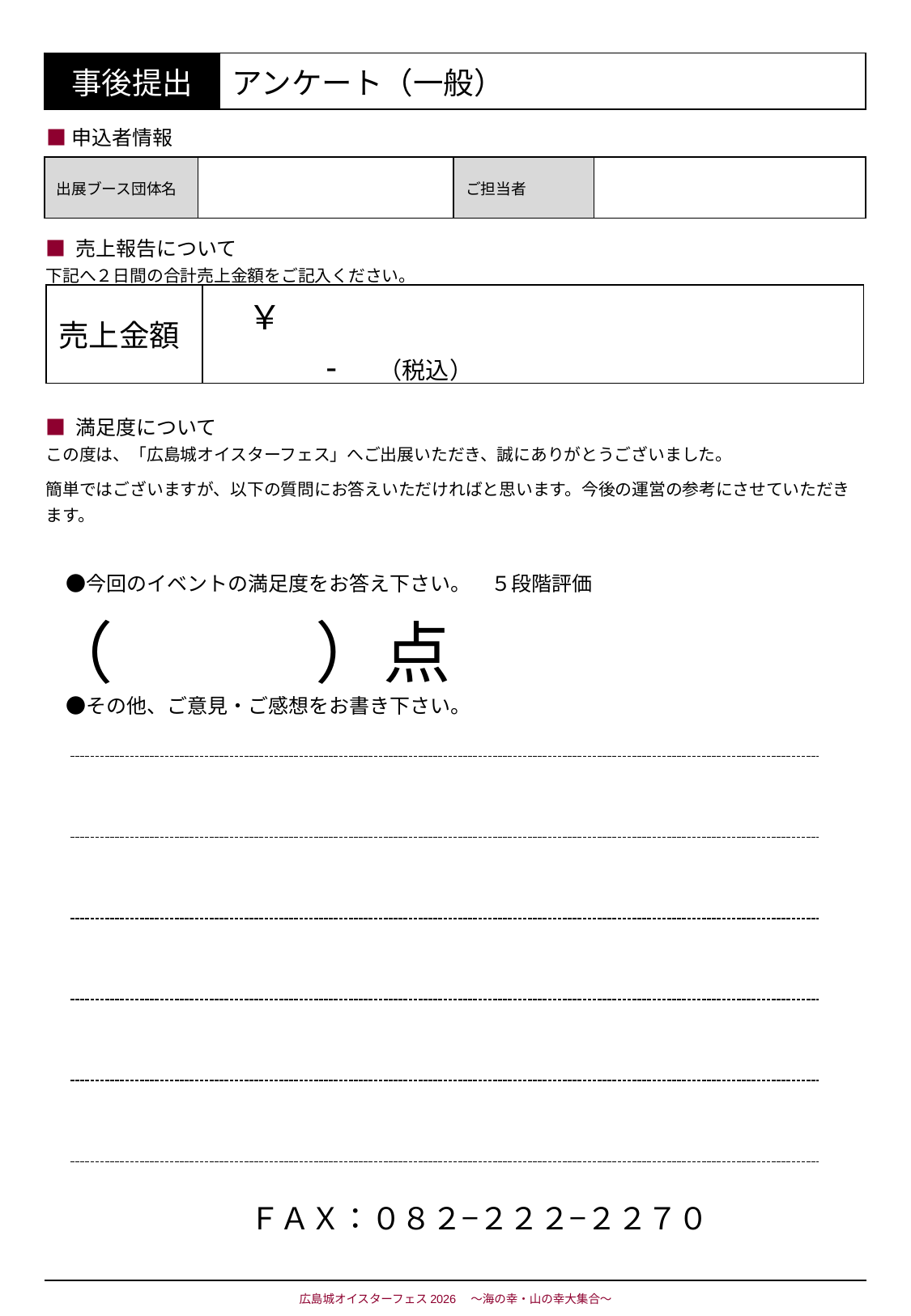

| 事後提出 | アンケート（一般） |
| --- | --- |
■申込者情報
| 出展ブース団体名 |  | ご担当者 |  |
| --- | --- | --- | --- |
■ 売上報告について
下記へ２日間の合計売上金額をご記入ください。
| 売上金額 | ￥　　　　　　　　　　　　　　　　　　　-　（税込） |
| --- | --- |
■ 満足度について
この度は、「広島城オイスターフェス」へご出展いただき、誠にありがとうございました。
簡単ではございますが、以下の質問にお答えいただければと思います。今後の運営の参考にさせていただきます。

　●今回のイベントの満足度をお答え下さい。　５段階評価

　　　　　　　　　　　　　　　　　　　　　　　　　　　　　　　　　　　　（　　　）点
　●その他、ご意見・ご感想をお書き下さい。
ＦＡＸ：０８２−２２２−２２７０
広島城オイスターフェス2026　～海の幸・山の幸大集合～